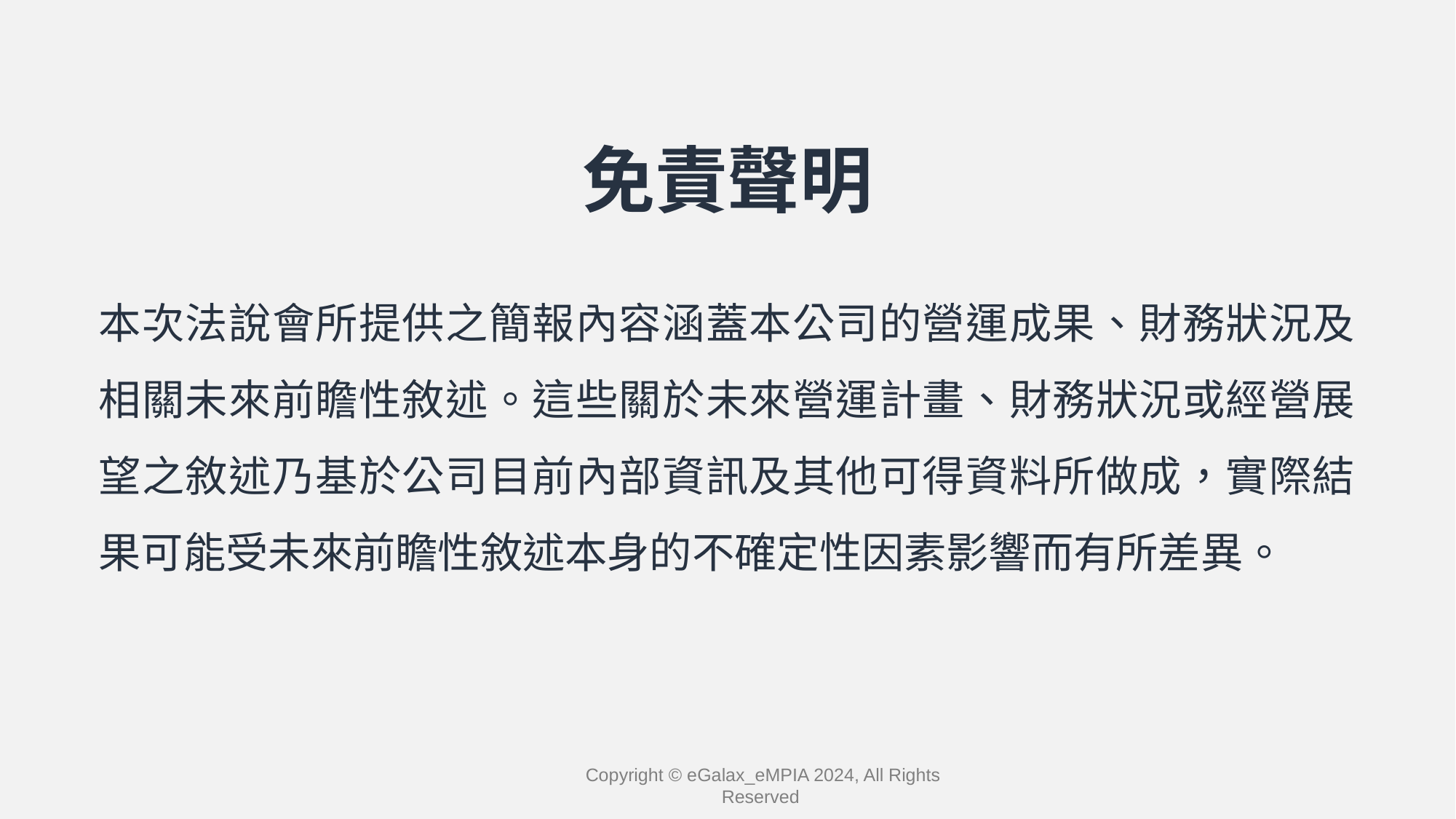

免責聲明

本次法說會所提供之簡報內容涵蓋本公司的營運成果、財務狀況及相關未來前瞻性敘述。這些關於未來營運計畫、財務狀況或經營展望之敘述乃基於公司目前內部資訊及其他可得資料所做成，實際結果可能受未來前瞻性敘述本身的不確定性因素影響而有所差異。
Copyright © eGalax_eMPIA 2024, All Rights Reserved